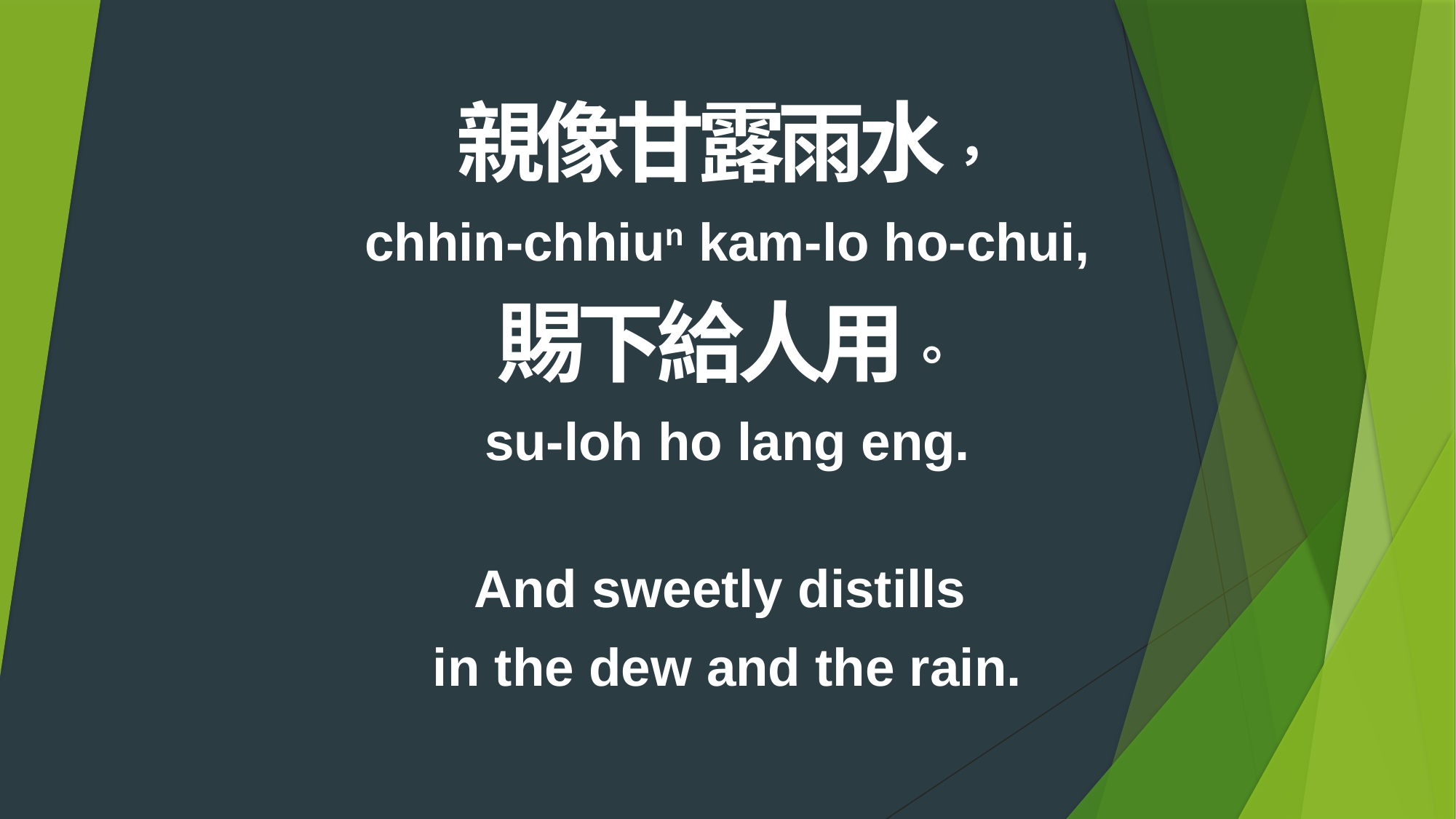

親像甘露雨水，
chhin-chhiun kam-lo ho-chui,
賜下給人用。
su-loh ho lang eng.

And sweetly distills
in the dew and the rain.